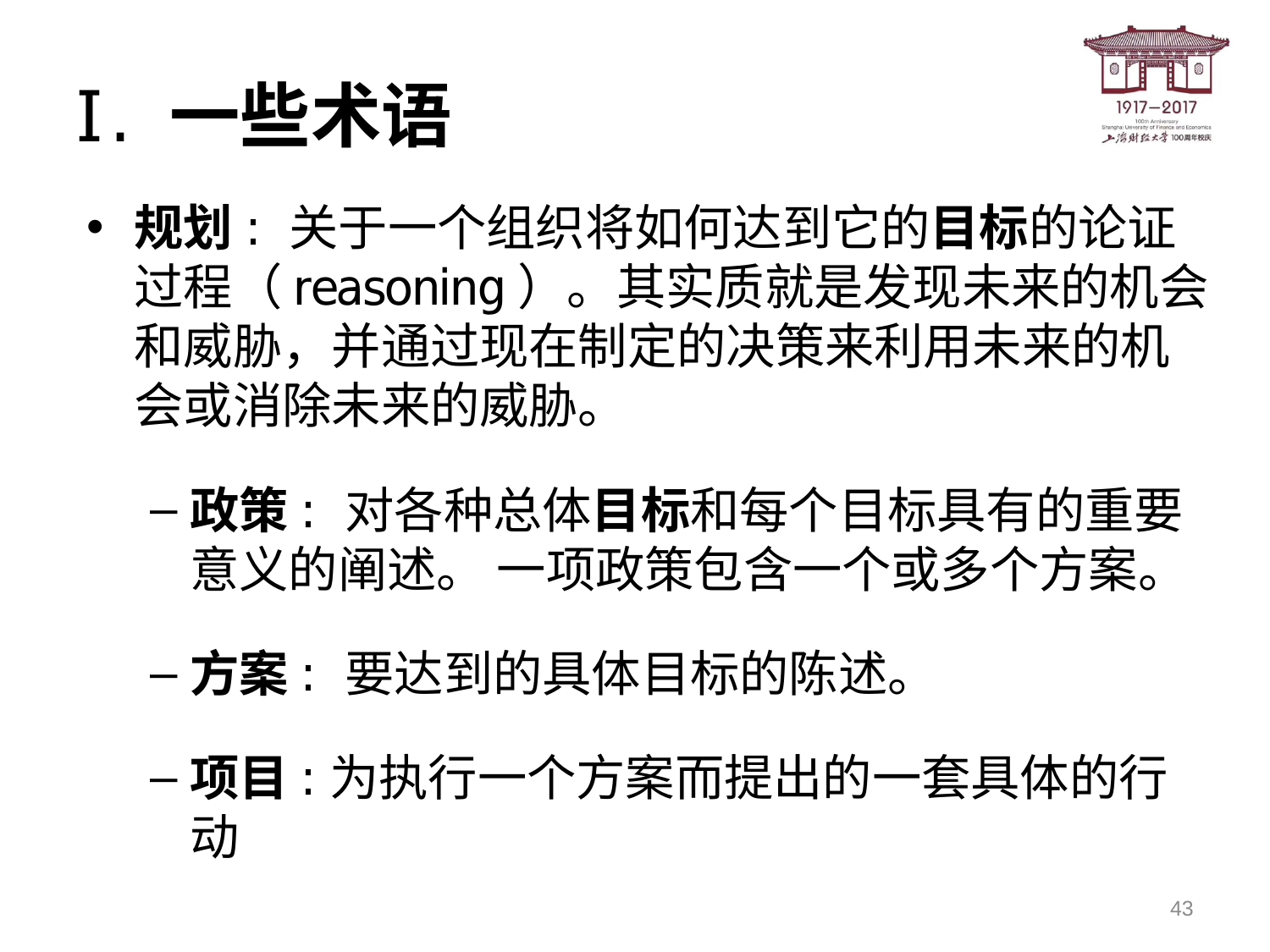

# I. 一些术语
规划: 关于一个组织将如何达到它的目标的论证过程（reasoning）。其实质就是发现未来的机会和威胁，并通过现在制定的决策来利用未来的机会或消除未来的威胁。
政策: 对各种总体目标和每个目标具有的重要意义的阐述。 一项政策包含一个或多个方案。
方案: 要达到的具体目标的陈述。
项目:为执行一个方案而提出的一套具体的行动
43